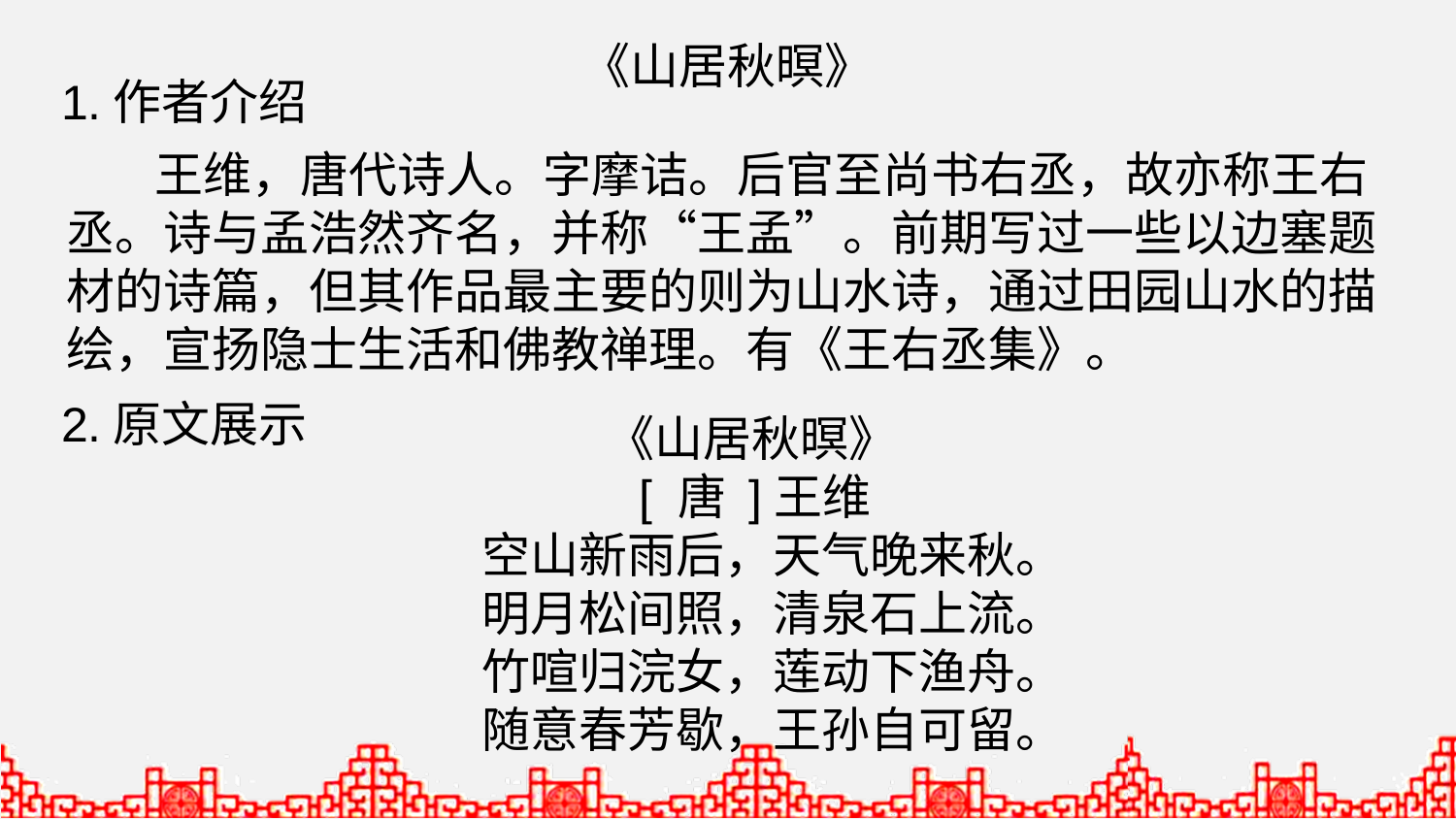

《山居秋暝》
1.作者介绍
       王维，唐代诗人。字摩诘。后官至尚书右丞，故亦称王右丞。诗与孟浩然齐名，并称“王孟”。前期写过一些以边塞题材的诗篇，但其作品最主要的则为山水诗，通过田园山水的描绘，宣扬隐士生活和佛教禅理。有《王右丞集》。
2.原文展示
       《山居秋暝》
       [ 唐 ]王维
           空山新雨后，天气晚来秋。
           明月松间照，清泉石上流。
           竹喧归浣女，莲动下渔舟。
           随意春芳歇，王孙自可留。